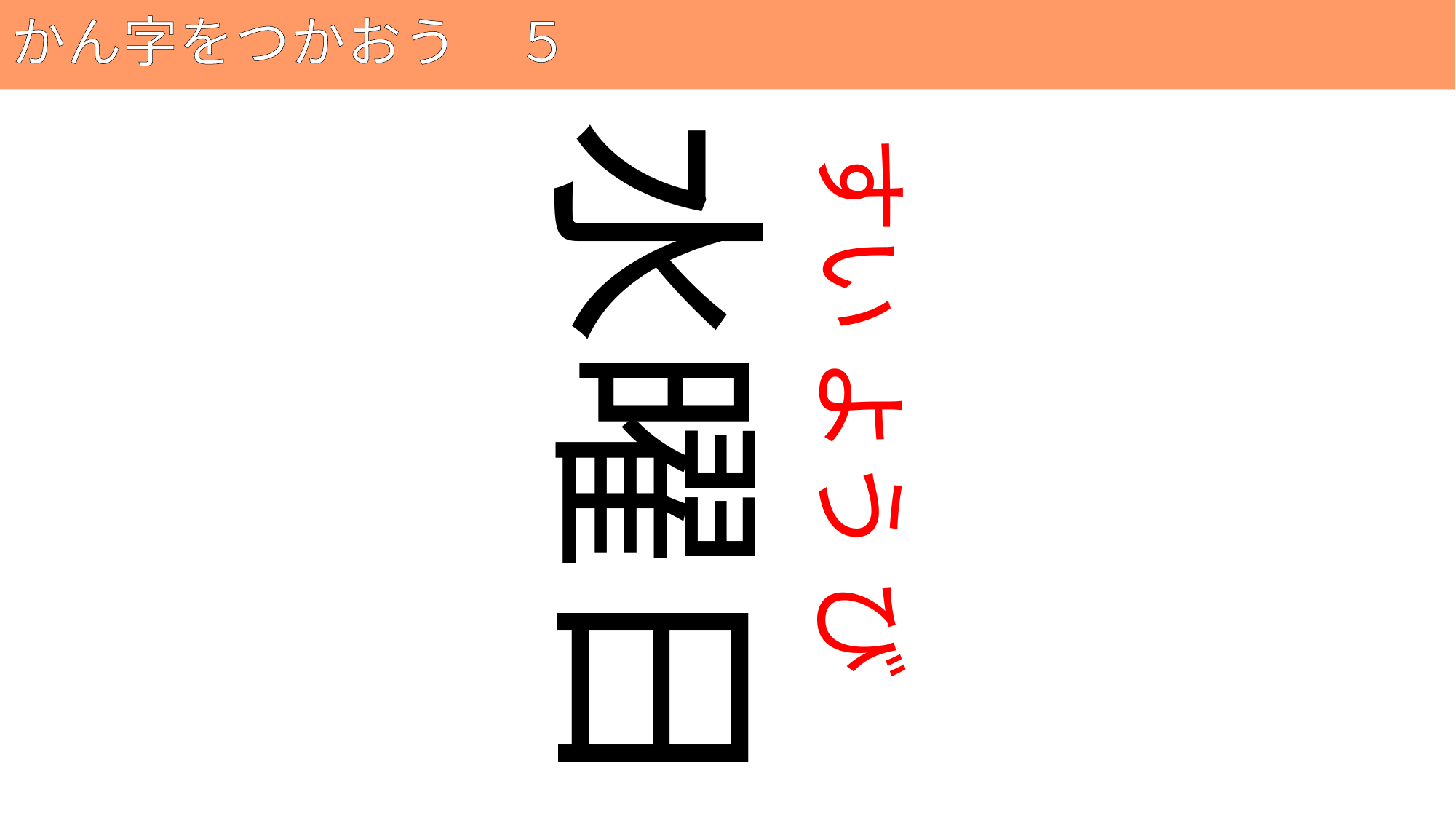

# かん字をつかおう　５
69
水曜日
すい よう び